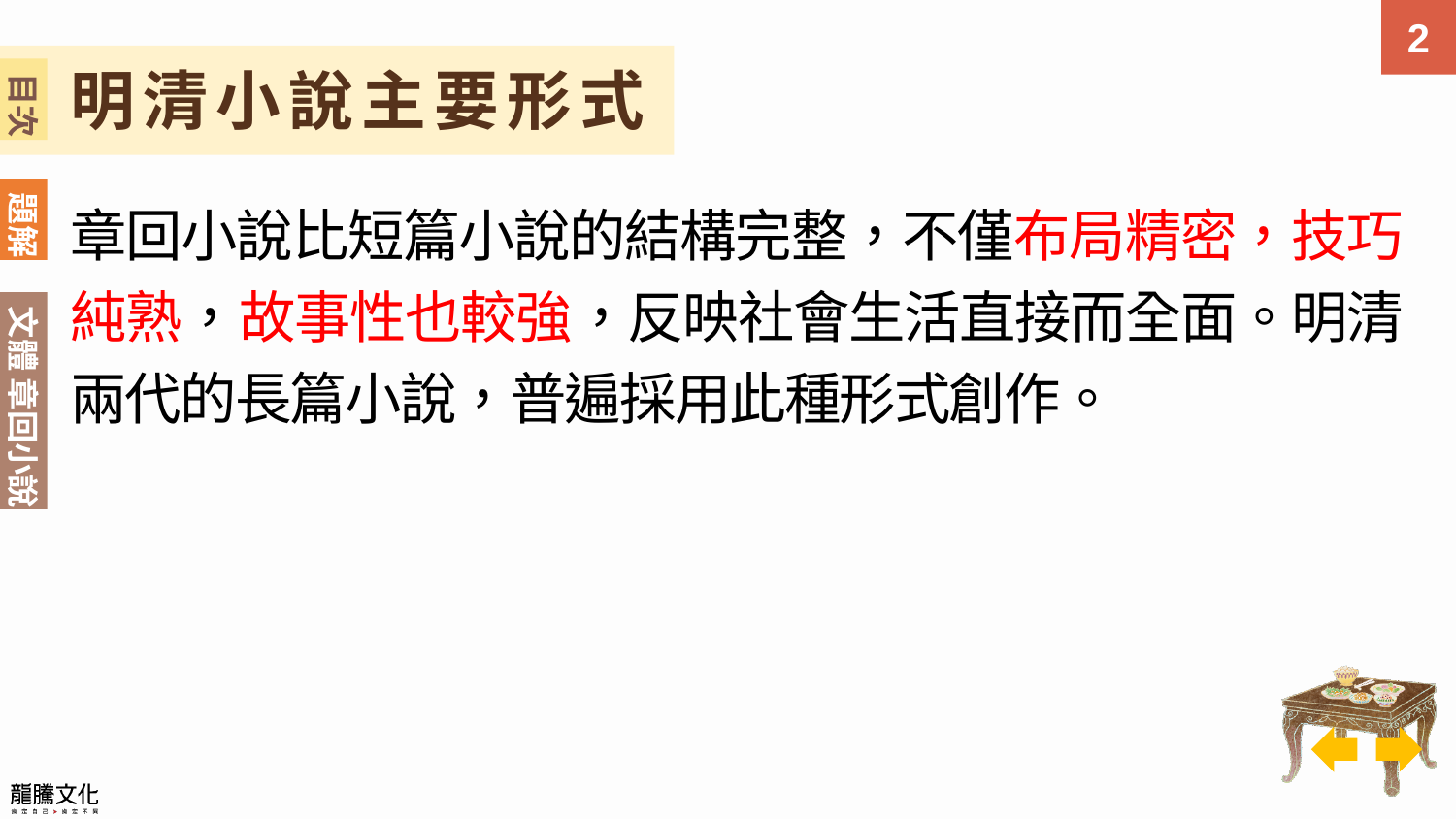

明清小說主要形式
目次
章回小說比短篇小說的結構完整，不僅布局精密，技巧純熟，故事性也較強，反映社會生活直接而全面。明清兩代的長篇小說，普遍採用此種形式創作。
文體 章回小說